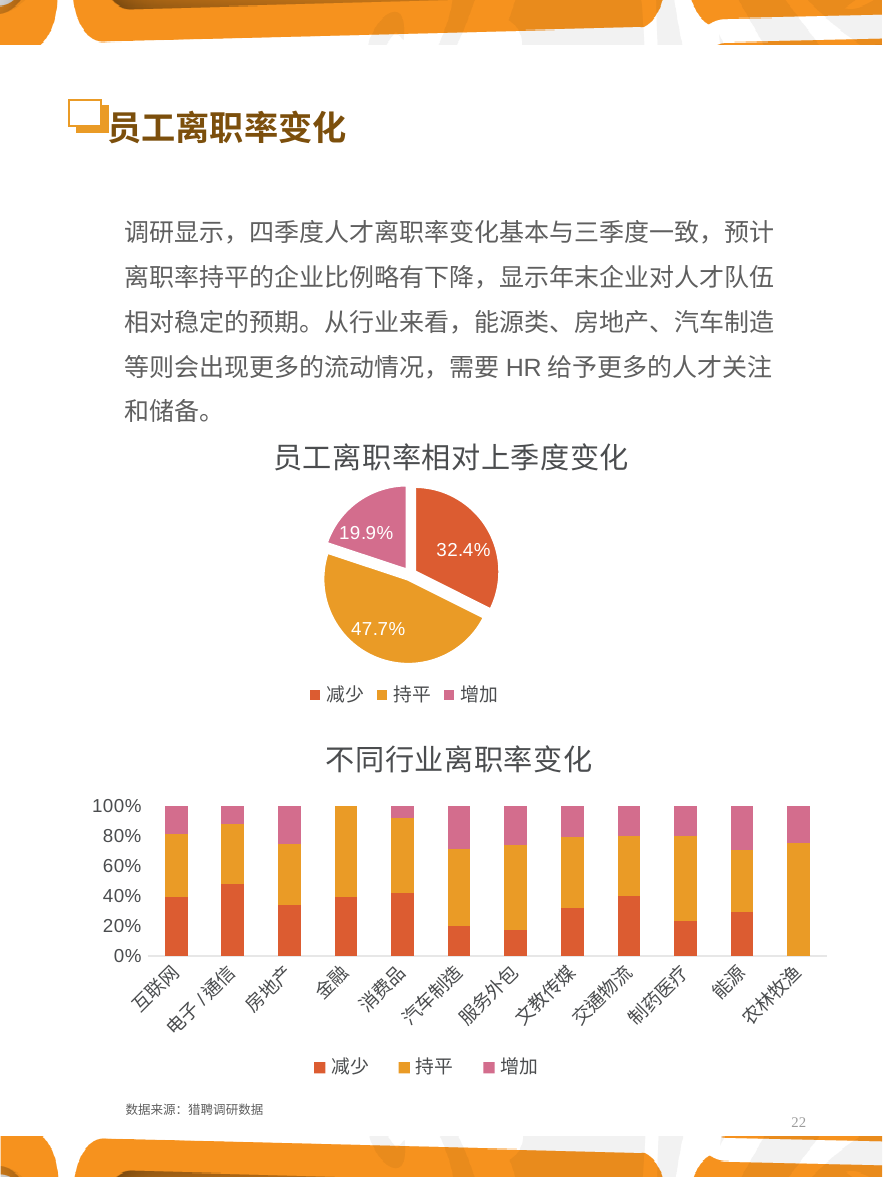

# 员工离职率变化

调研显示，四季度人才离职率变化基本与三季度一致，预计离职率持平的企业比例略有下降，显示年末企业对人才队伍相对稳定的预期。从行业来看，能源类、房地产、汽车制造等则会出现更多的流动情况，需要HR给予更多的人才关注和储备。

### Chart: 员工离职率相对上季度变化

| Category |  |
|---|---|
| 减少 | 0.3239795918367347 |
| 持平 | 0.4770408163265306 |
| 增加 | 0.1989795918367347 |

### Chart: 不同行业离职率变化

| Category | 减少 | 持平 | 增加 |
|---|---|---|---|
| 互联网 | 0.07908163265306123 | 0.08418367346938775 | 0.03826530612244898 |
| 电子/通信 | 0.05102040816326531 | 0.04336734693877551 | 0.012755102040816327 |
| 房地产 | 0.04081632653061224 | 0.04846938775510204 | 0.030612244897959183 |
| 金融 | 0.017857142857142856 | 0.02806122448979592 | 0.0 |
| 消费品 | 0.025510204081632654 | 0.030612244897959183 | 0.00510204081632653 |
| 汽车制造 | 0.02806122448979592 | 0.07142857142857142 | 0.04081632653061224 |
| 服务外包 | 0.01020408163265306 | 0.03316326530612245 | 0.015306122448979591 |
| 文教传媒 | 0.015306122448979591 | 0.02295918367346939 | 0.01020408163265306 |
| 交通物流 | 0.015306122448979591 | 0.015306122448979591 | 0.007653061224489796 |
| 制药医疗 | 0.017857142857142856 | 0.04336734693877551 | 0.015306122448979591 |
| 能源 | 0.012755102040816327 | 0.017857142857142856 | 0.012755102040816327 |
| 农林牧渔 | 0.0 | 0.007653061224489796 | 0.002551020408163265 |
数据来源：猎聘调研数据
22